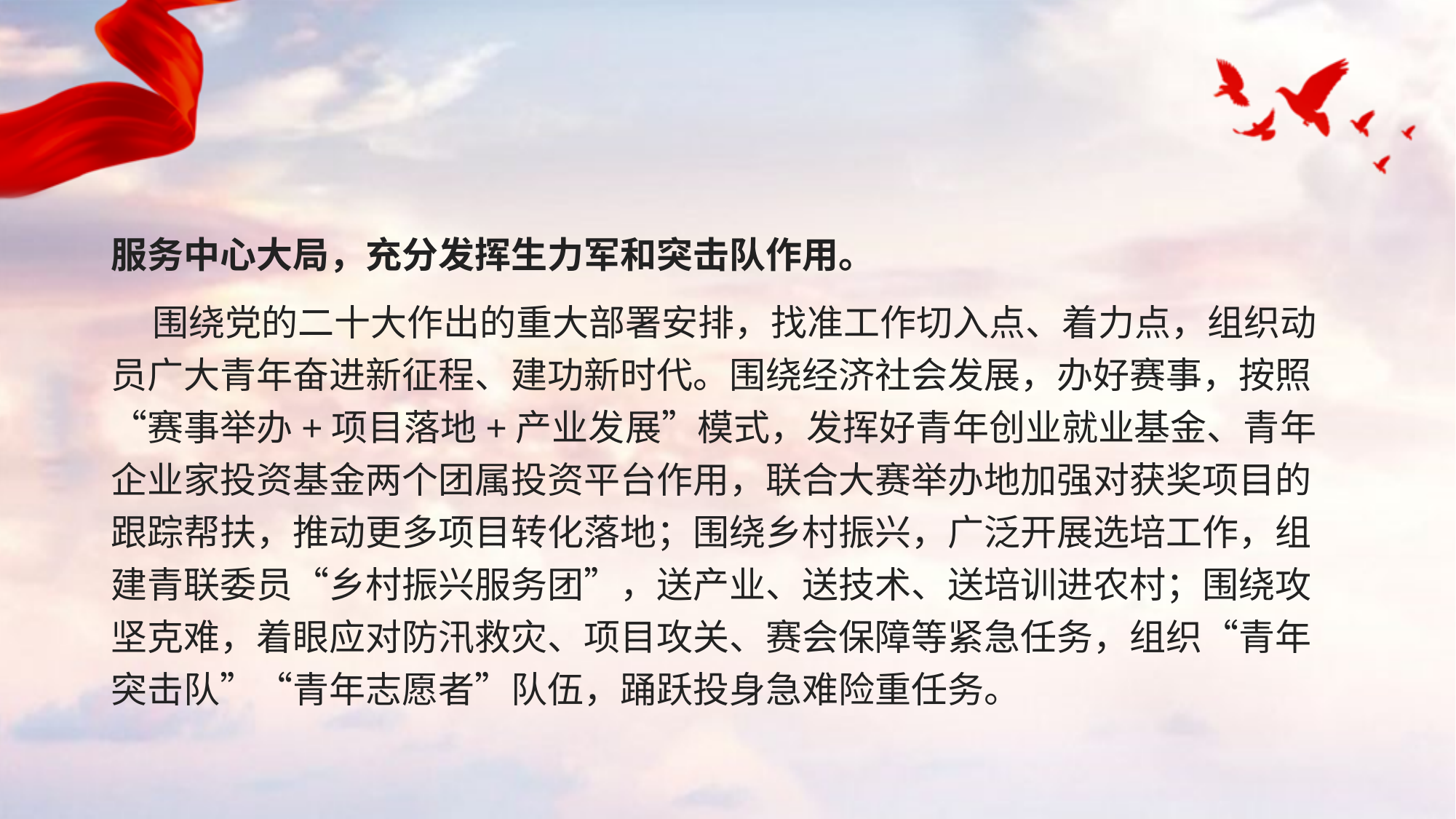

#
服务中心大局，充分发挥生力军和突击队作用。
    围绕党的二十大作出的重大部署安排，找准工作切入点、着力点，组织动员广大青年奋进新征程、建功新时代。围绕经济社会发展，办好赛事，按照“赛事举办+项目落地+产业发展”模式，发挥好青年创业就业基金、青年企业家投资基金两个团属投资平台作用，联合大赛举办地加强对获奖项目的跟踪帮扶，推动更多项目转化落地；围绕乡村振兴，广泛开展选培工作，组建青联委员“乡村振兴服务团”，送产业、送技术、送培训进农村；围绕攻坚克难，着眼应对防汛救灾、项目攻关、赛会保障等紧急任务，组织“青年突击队”“青年志愿者”队伍，踊跃投身急难险重任务。